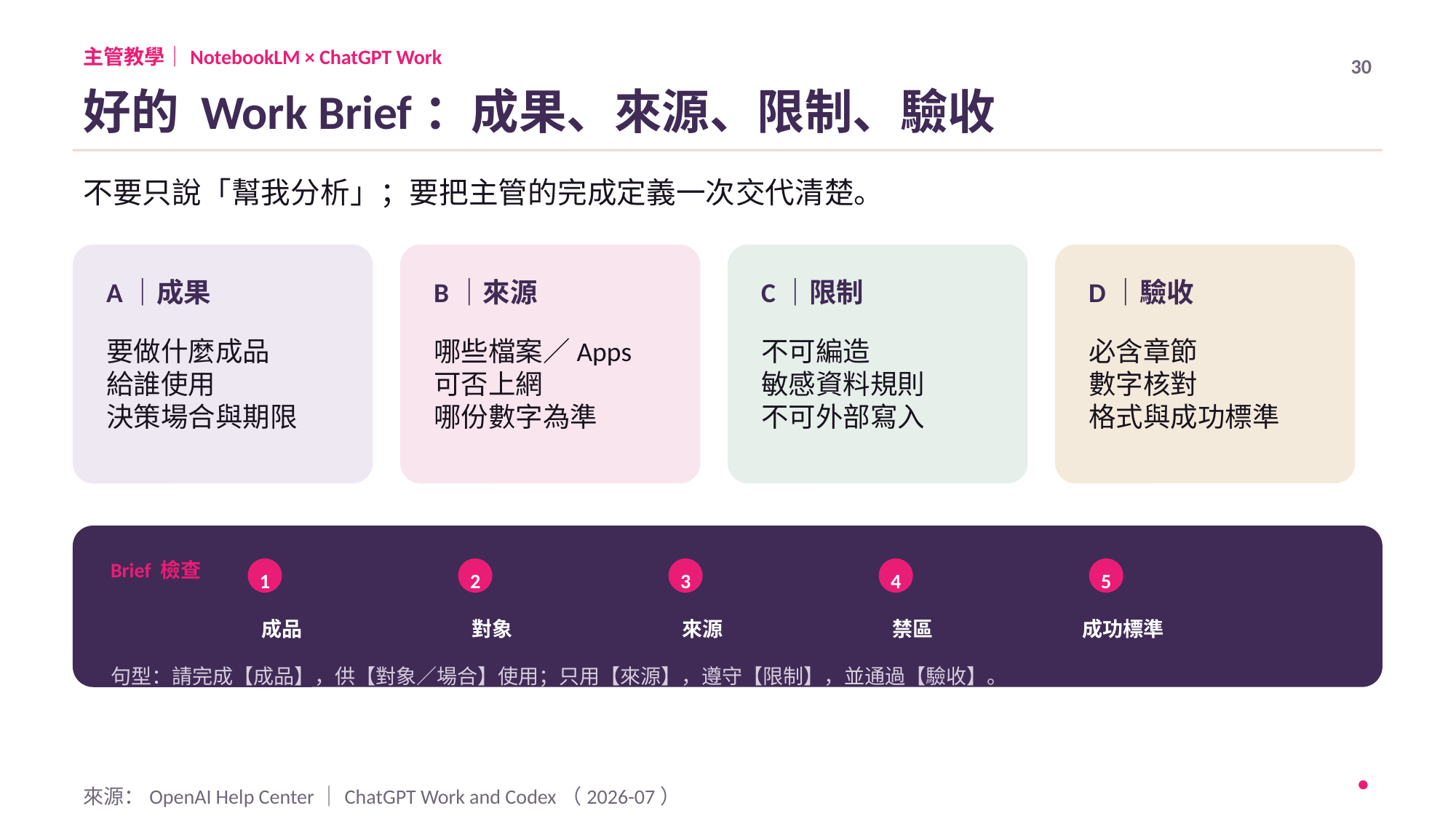

主管教學｜NotebookLM × ChatGPT Work
30
好的 Work Brief：成果、來源、限制、驗收

不要只說「幫我分析」；要把主管的完成定義一次交代清楚。

A｜成果
B｜來源
C｜限制
D｜驗收
要做什麼成品
給誰使用
決策場合與期限
哪些檔案／Apps
可否上網
哪份數字為準
不可編造
敏感資料規則
不可外部寫入
必含章節
數字核對
格式與成功標準

Brief 檢查

1
2
3
4
5
成品
對象
來源
禁區
成功標準
句型：請完成【成品】，供【對象／場合】使用；只用【來源】，遵守【限制】，並通過【驗收】。
來源：OpenAI Help Center｜ChatGPT Work and Codex（2026-07）